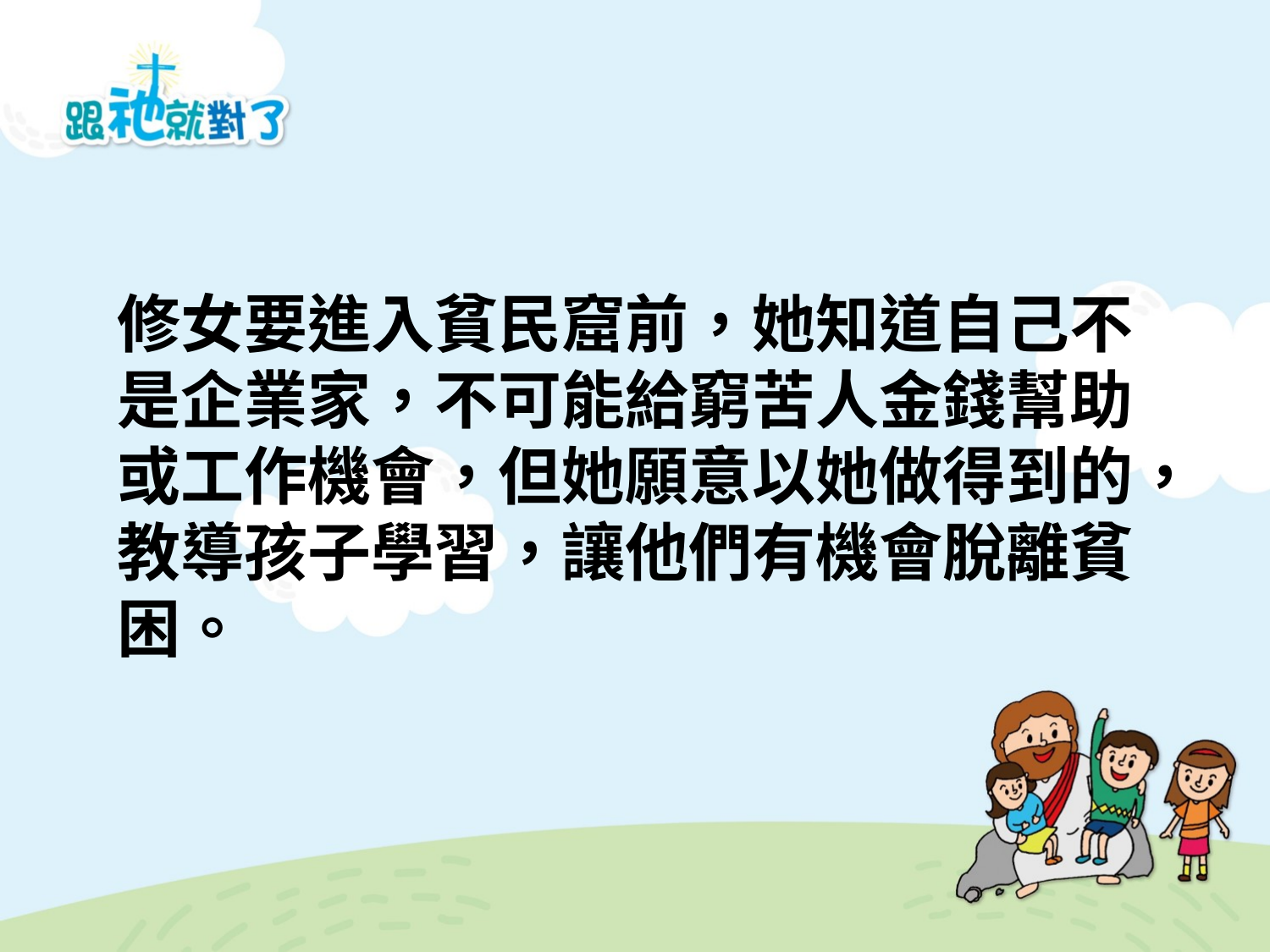

修女要進入貧民窟前，她知道自己不是企業家，不可能給窮苦人金錢幫助或工作機會，但她願意以她做得到的，教導孩子學習，讓他們有機會脫離貧困。